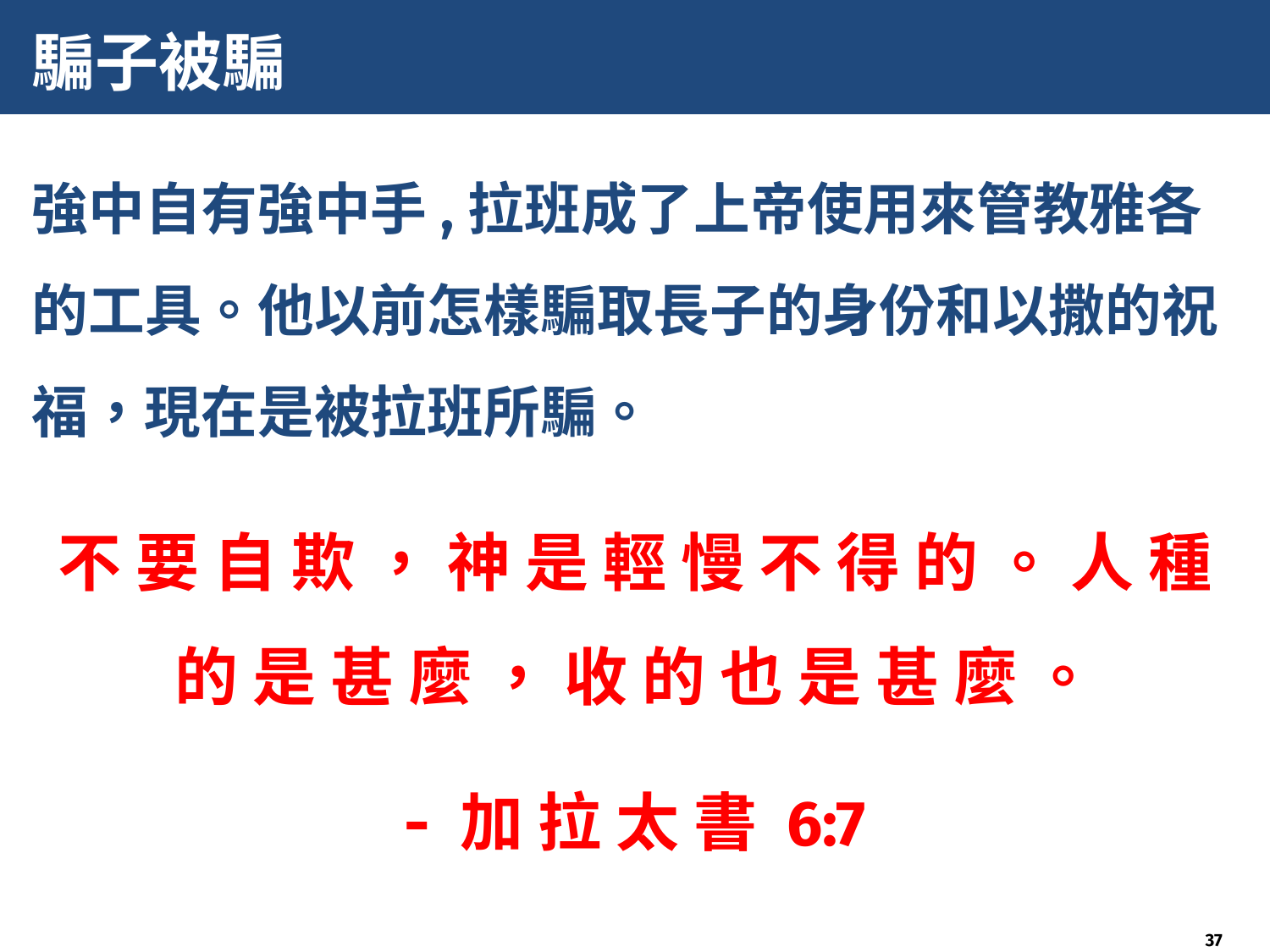

# 騙子被騙
強中自有強中手,拉班成了上帝使用來管教雅各的工具。他以前怎樣騙取長子的身份和以撒的祝福，現在是被拉班所騙。

不 要 自 欺 ， 神 是 輕 慢 不 得 的 。 人 種 的 是 甚 麼 ， 收 的 也 是 甚 麼 。
- 加 拉 太 書 6:7